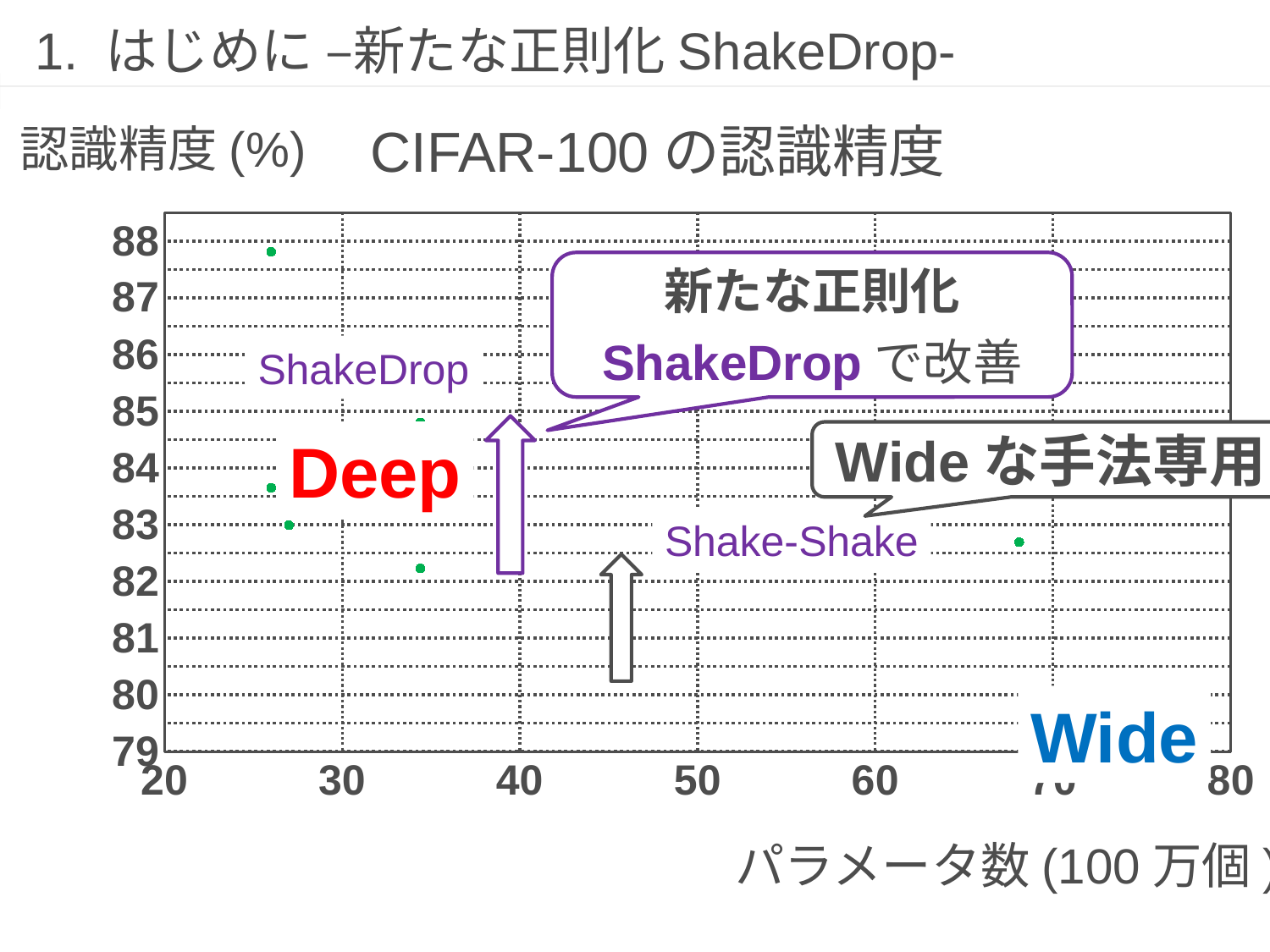

# 1. はじめに –新たな正則化ShakeDrop-
CIFAR-100の認識精度
認識精度(%)

### Chart

| Category | Y の値 |
|---|---|
新たな正則化
ShakeDropで改善
ShakeDrop

Deep
Wideな手法専用
Shake-Shake

Wide
パラメータ数(100万個)